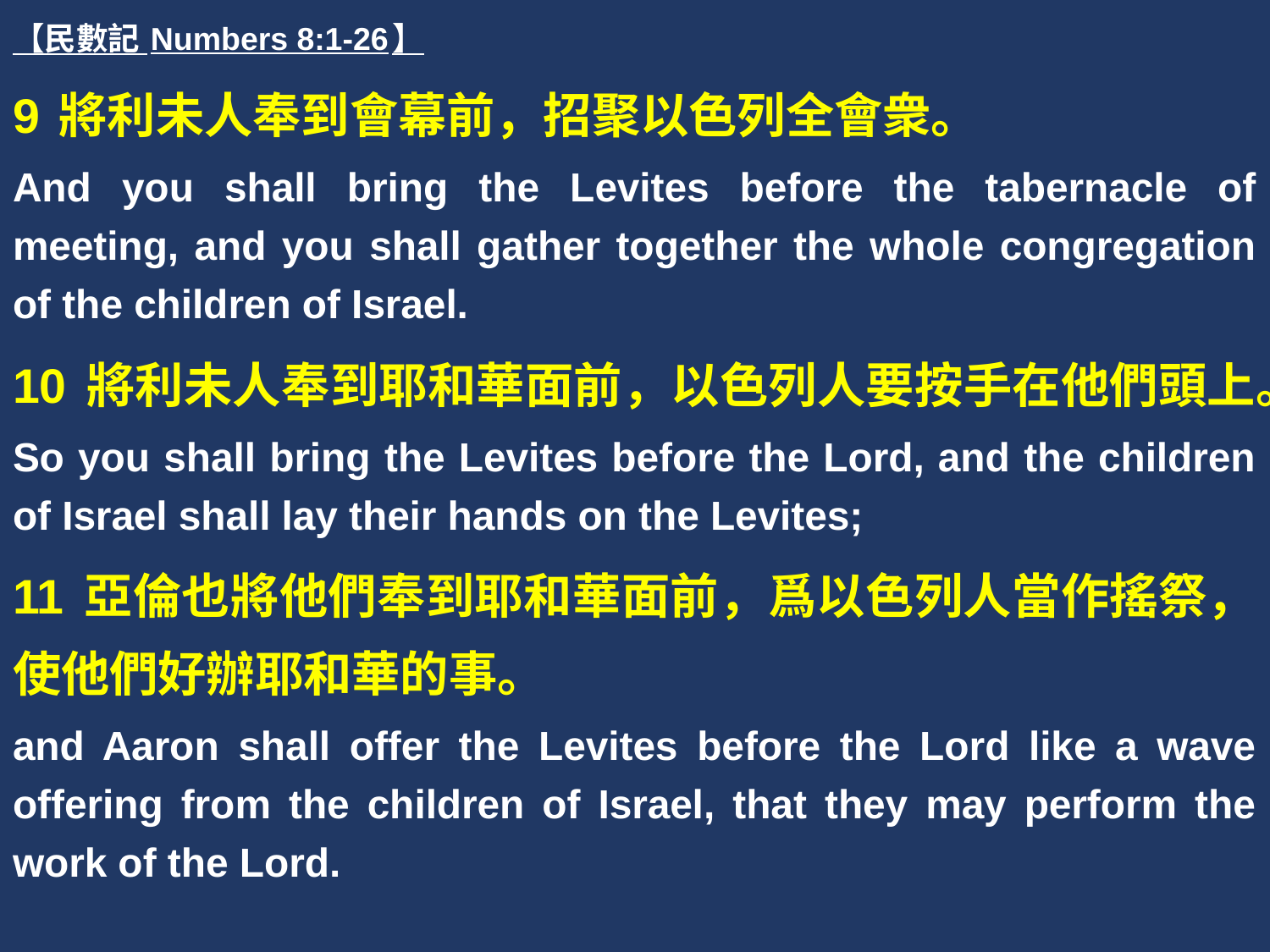

【民數記 Numbers 8:1-26】
9 將利未人奉到會幕前，招聚以色列全會衆。
And you shall bring the Levites before the tabernacle of meeting, and you shall gather together the whole congregation of the children of Israel.
10 將利未人奉到耶和華面前，以色列人要按手在他們頭上。
So you shall bring the Levites before the Lord, and the children of Israel shall lay their hands on the Levites;
11 亞倫也將他們奉到耶和華面前，爲以色列人當作搖祭，使他們好辦耶和華的事。
and Aaron shall offer the Levites before the Lord like a wave offering from the children of Israel, that they may perform the work of the Lord.